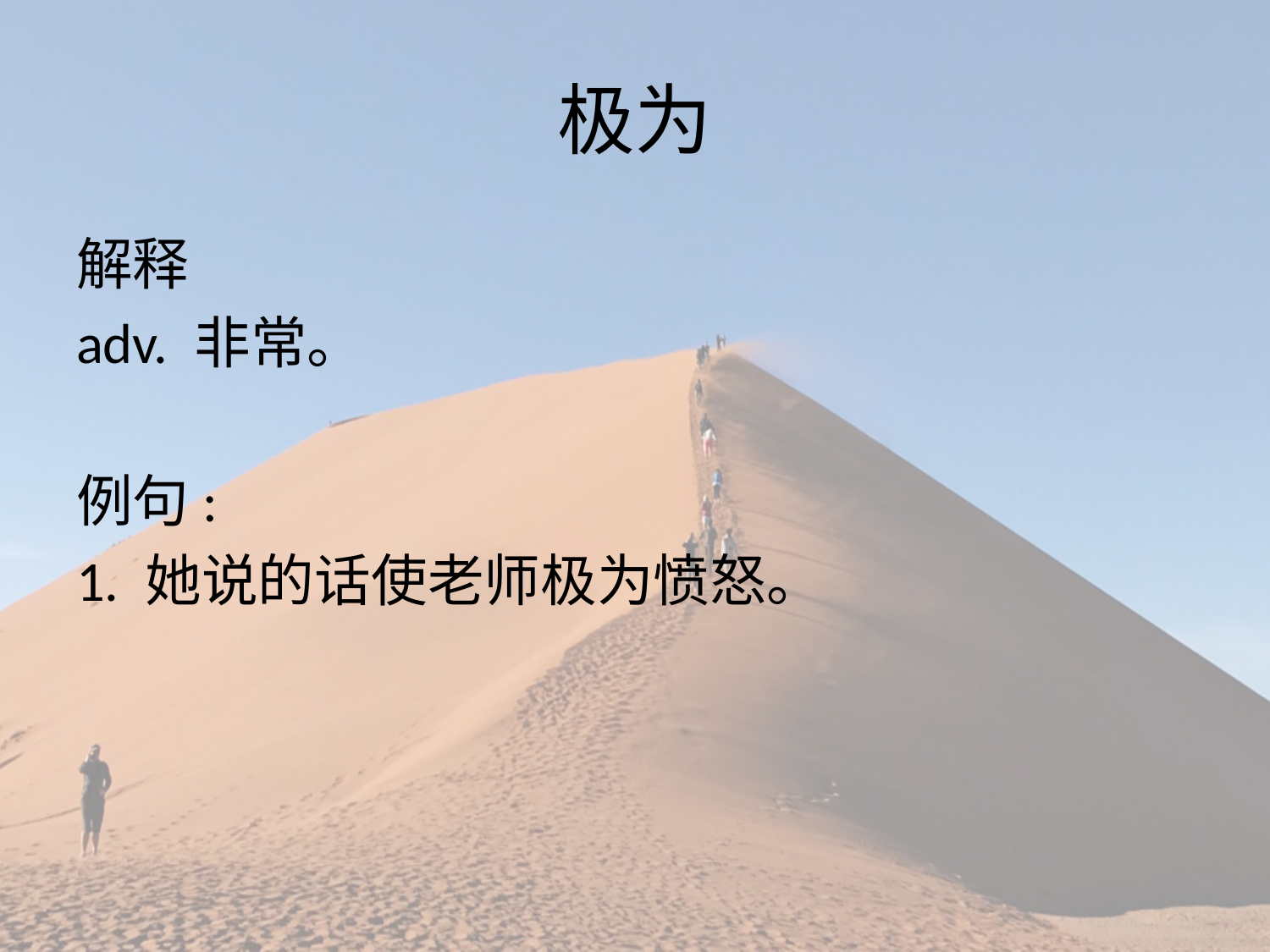

# 极为
解释
adv. 非常。

例句:
1. 她说的话使老师极为愤怒。